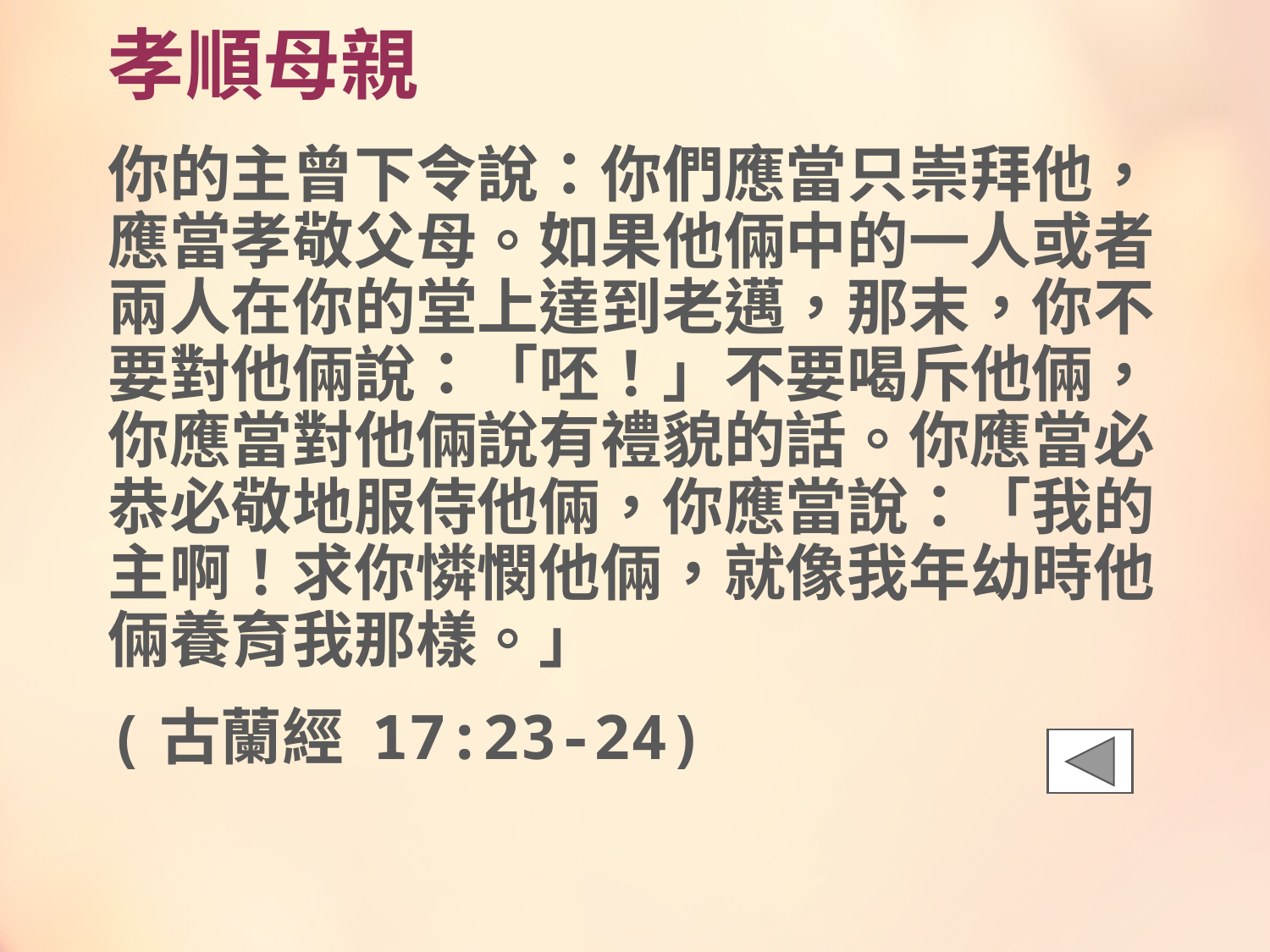

# 孝順母親
你的主曾下令說：你們應當只崇拜他，應當孝敬父母。如果他倆中的一人或者兩人在你的堂上達到老邁，那末，你不要對他倆說：「呸！」不要喝斥他倆，你應當對他倆說有禮貌的話。你應當必恭必敬地服侍他倆，你應當說：「我的主啊！求你憐憫他倆，就像我年幼時他倆養育我那樣。」
(古蘭經 17:23-24)